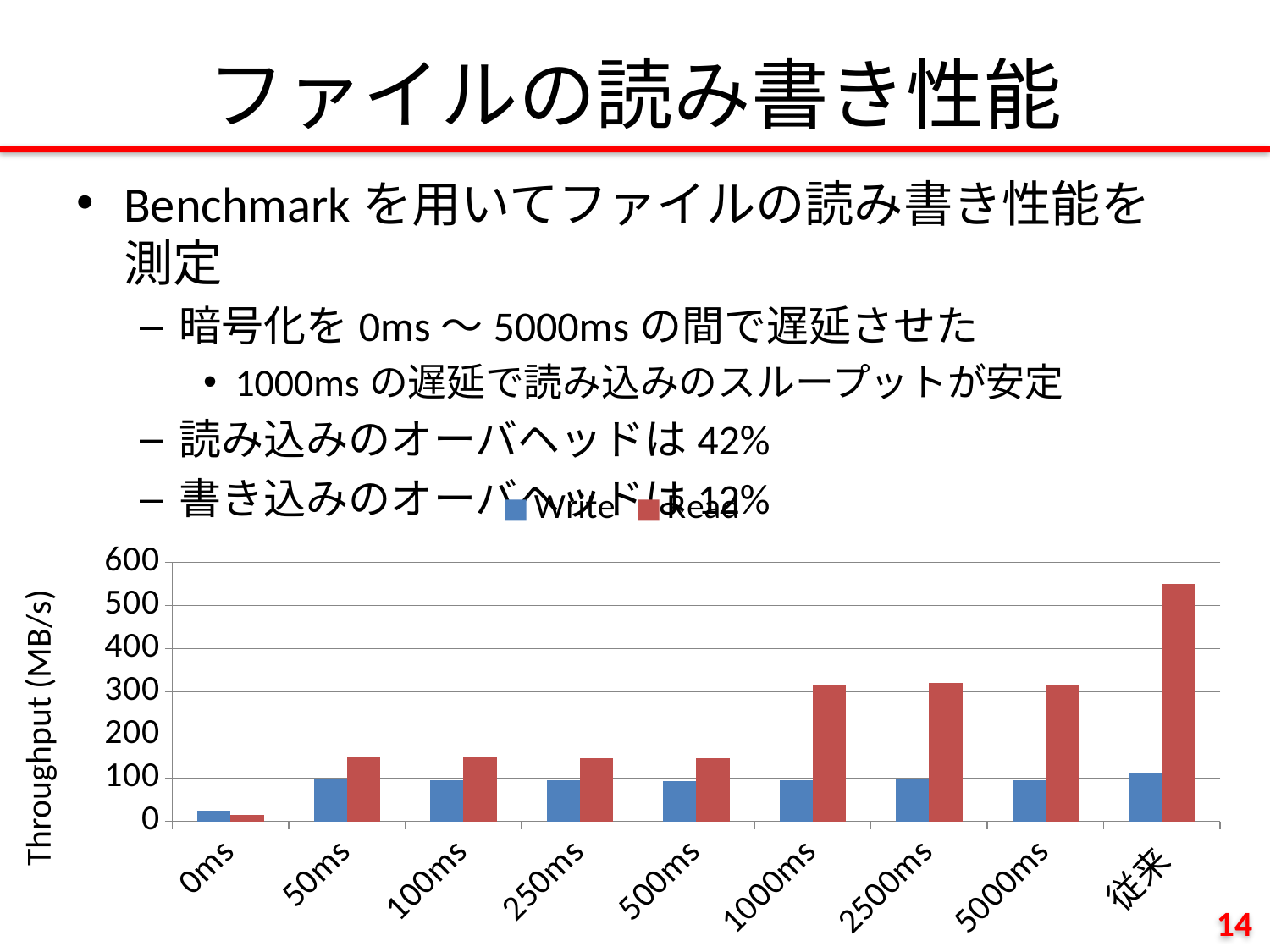

# ファイルの読み書き性能
Benchmarkを用いてファイルの読み書き性能を測定
暗号化を0ms〜5000msの間で遅延させた
1000msの遅延で読み込みのスループットが安定
読み込みのオーバヘッドは42%
書き込みのオーバヘッドは12%

### Chart

| Category | Write | Read |
|---|---|---|
| 0ms | 24.57197 | 14.844917 |
| 50ms | 96.63833999999997 | 149.5595 |
| 100ms | 96.216736 | 147.40935 |
| 250ms | 95.65491 | 145.56519 |
| 500ms | 92.53996 | 146.7193 |
| 1000ms | 95.81147 | 316.5933499999998 |
| 2500ms | 96.37809999999998 | 321.63977 |
| 5000ms | 95.811516 | 314.00854 |
| 従来 | 111.40979 | 549.80396 |